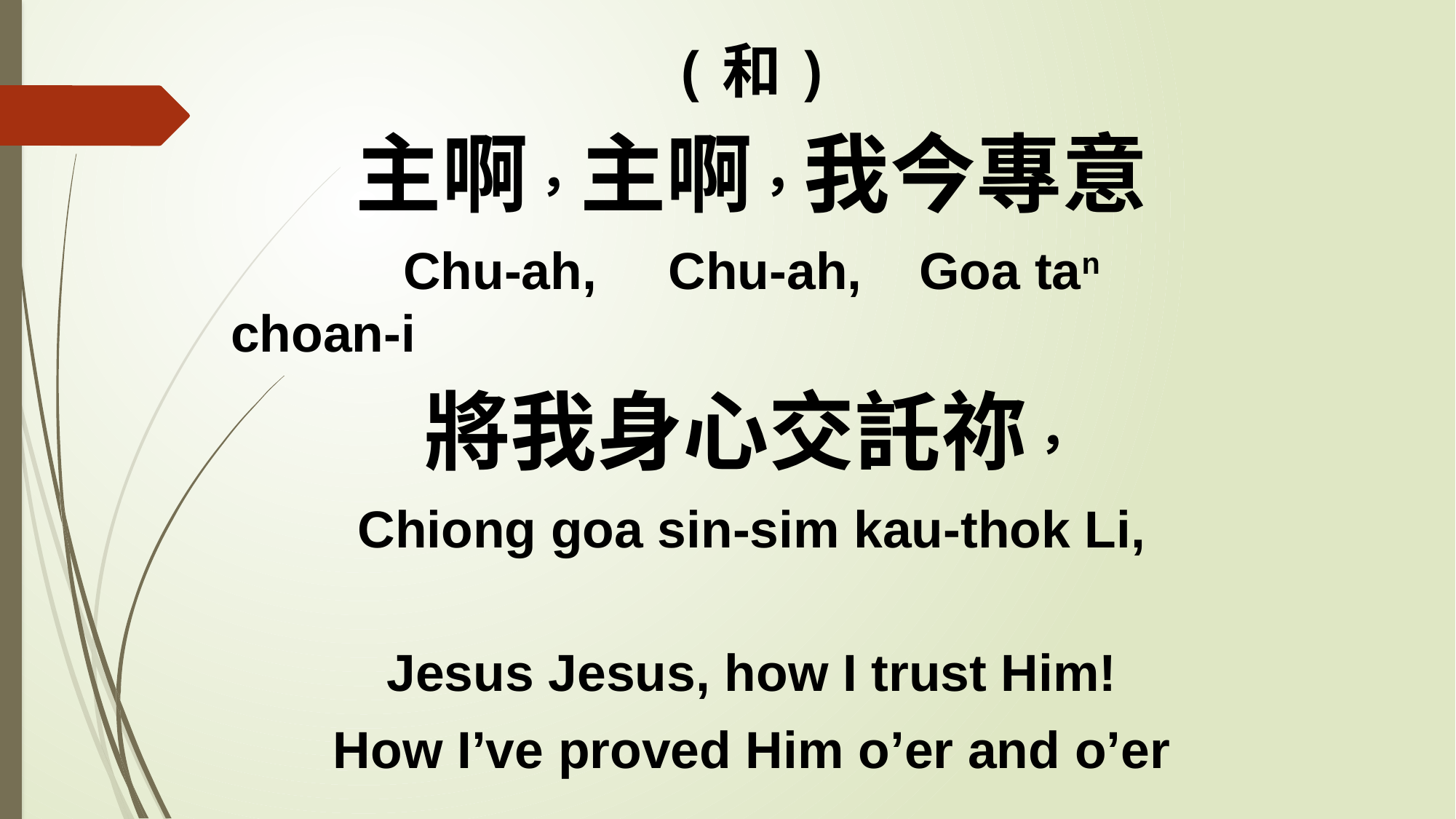

(和)
主啊，主啊，我今專意
            Chu-ah,     Chu-ah,    Goa tan choan-i
將我身心交託祢，
Chiong goa sin-sim kau-thok Li,

Jesus Jesus, how I trust Him!
How I’ve proved Him o’er and o’er